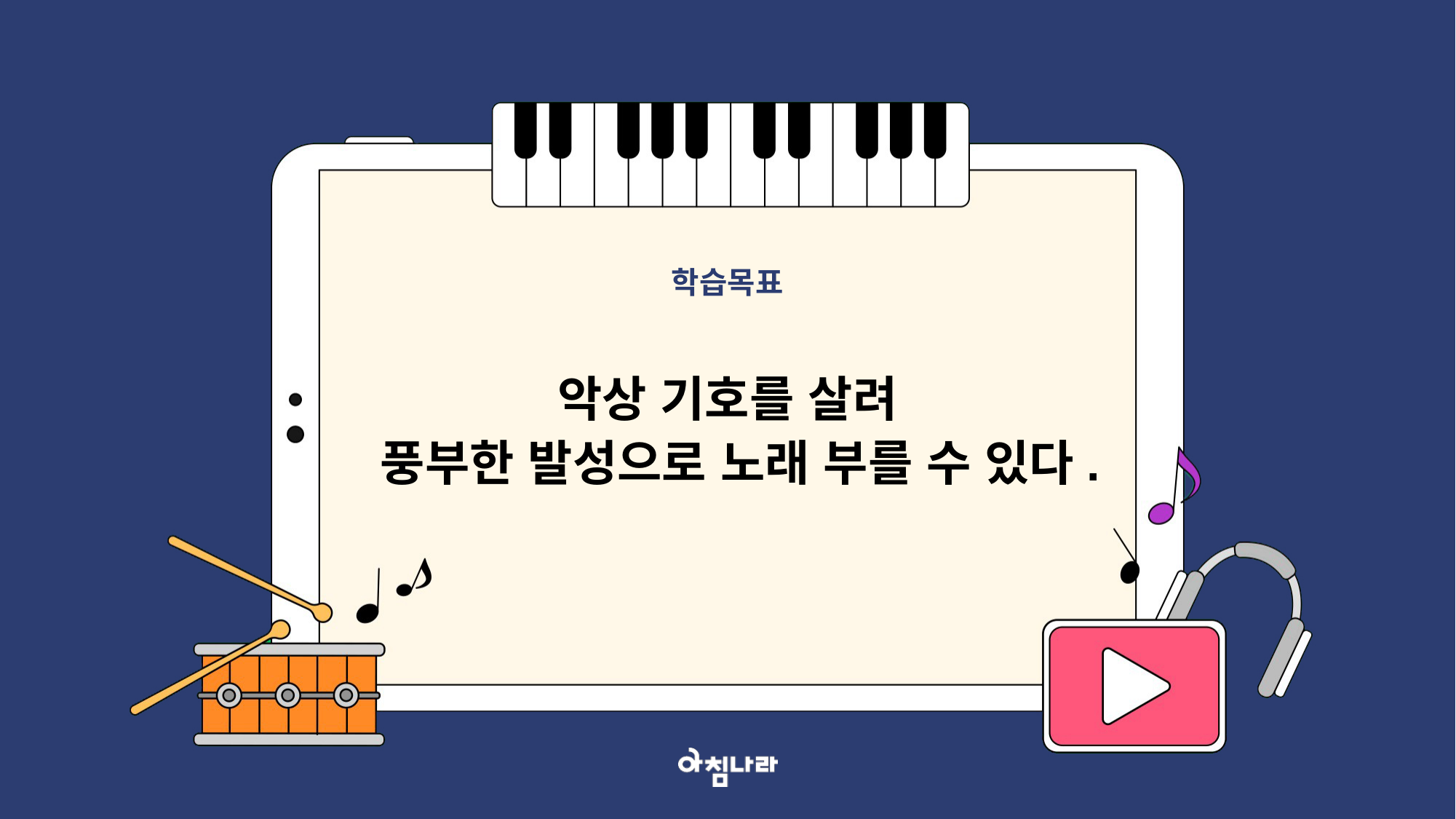

학습목표
악상 기호를 살려
 풍부한 발성으로 노래 부를 수 있다.